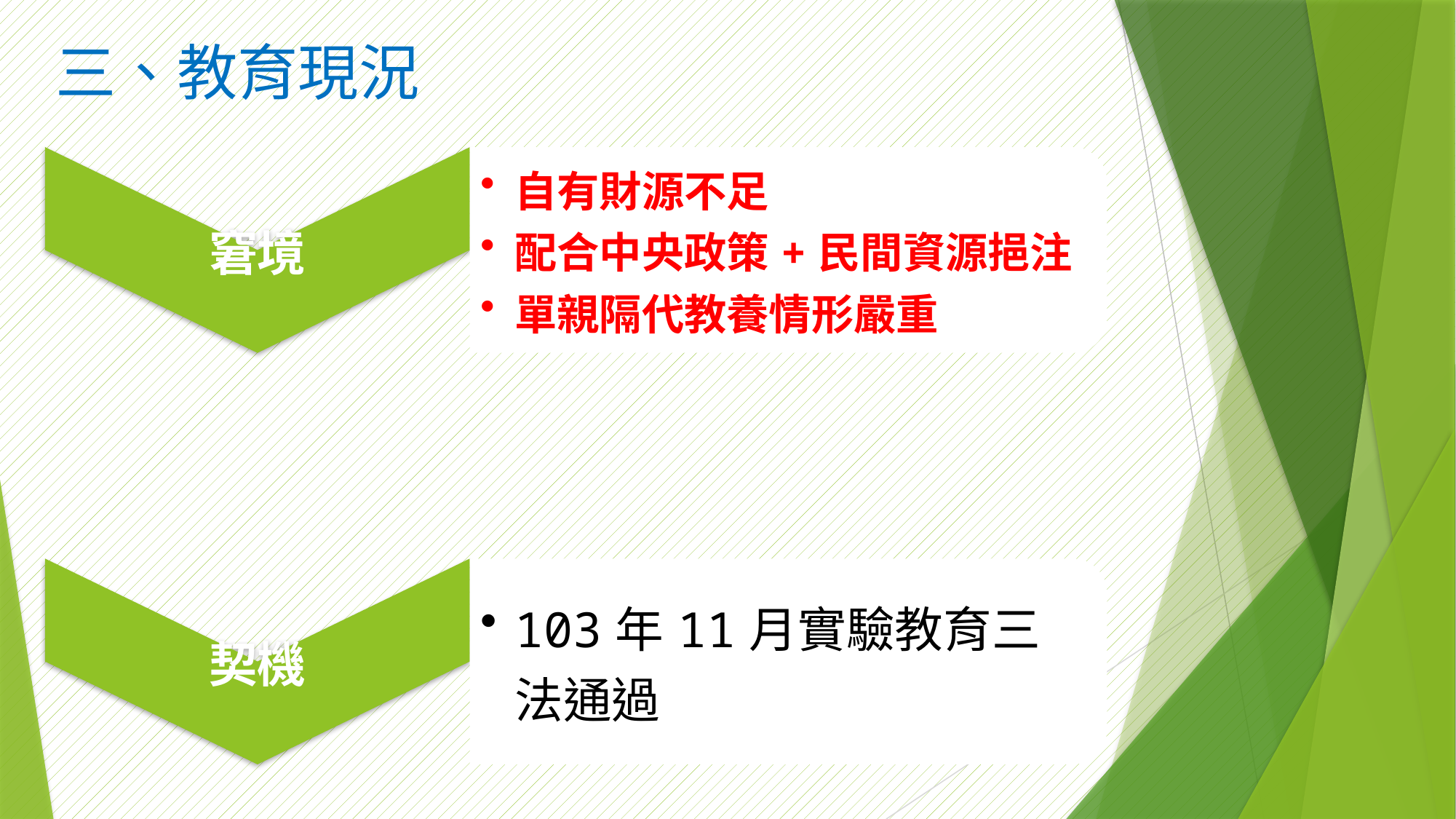

# 三、教育現況
窘境
自有財源不足
配合中央政策+民間資源挹注
契機
103年11月實驗教育三法通過
單親隔代教養情形嚴重